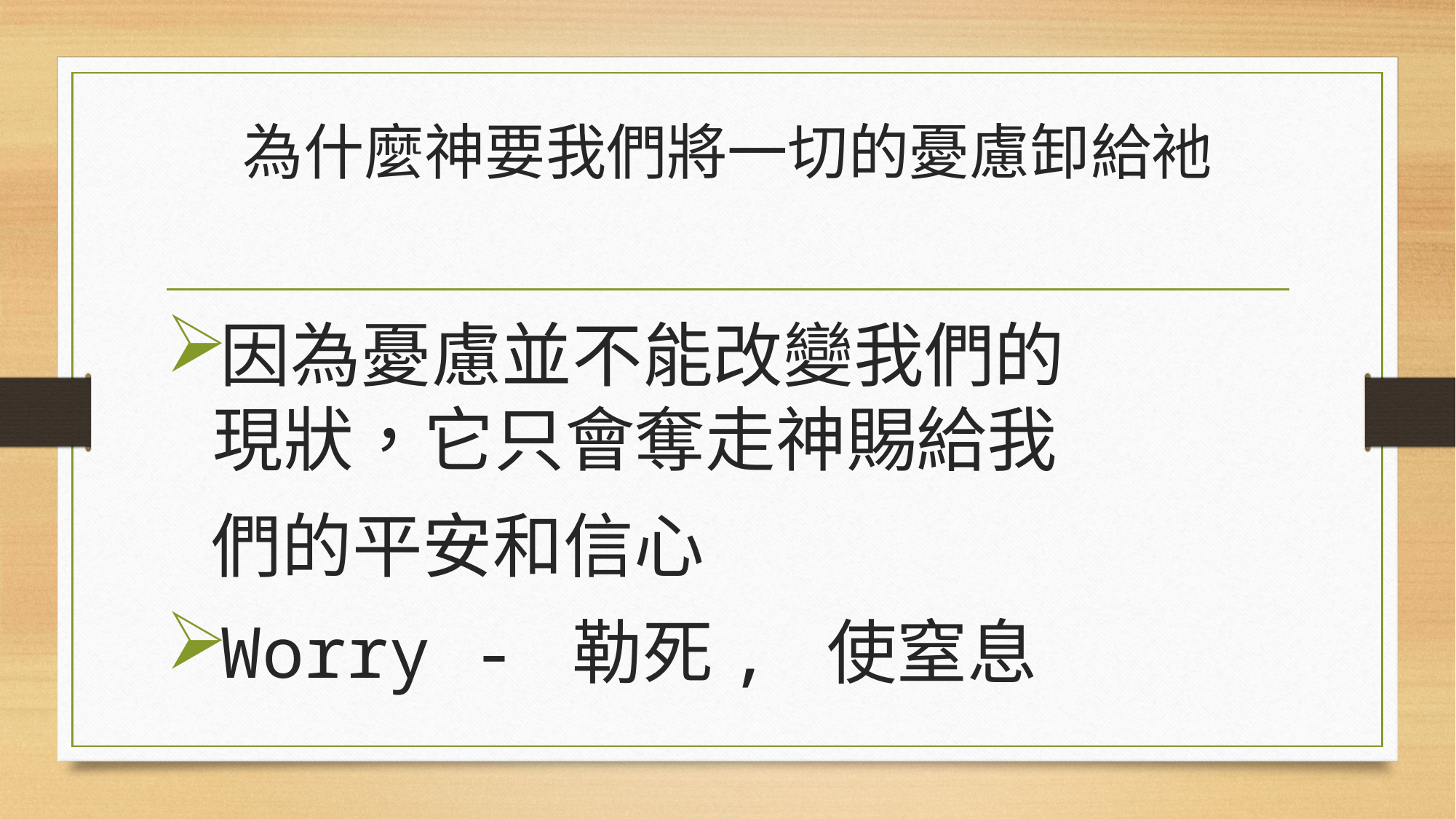

# 為什麼神要我們將一切的憂慮卸給衪
因為憂慮並不能改變我們的
 現狀，它只會奪走神賜給我
  們的平安和信心
Worry - 勒死, 使窒息